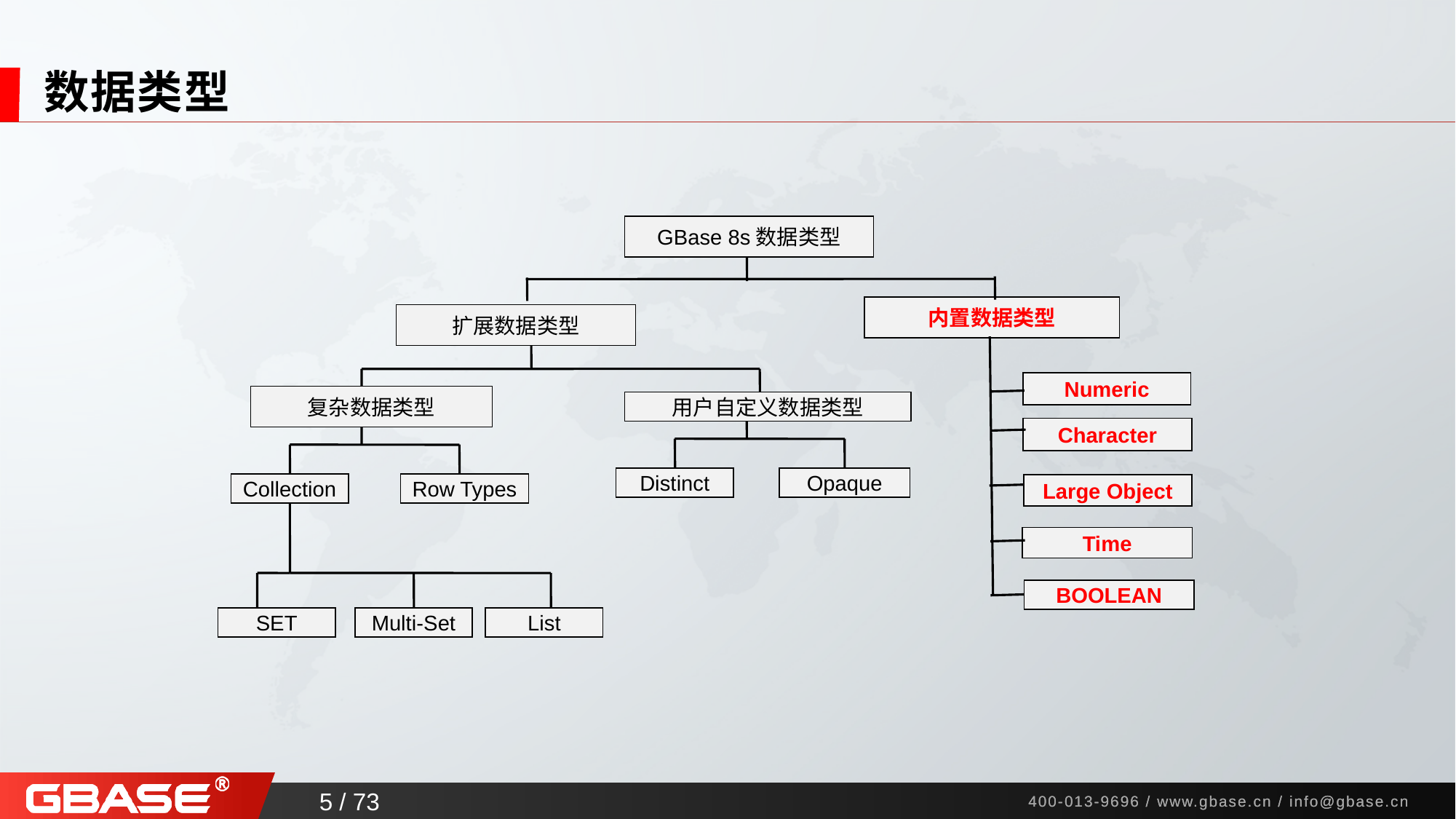

# 数据类型
GBase 8s数据类型

内置数据类型
扩展数据类型

Numeric
复杂数据类型

用户自定义数据类型
Character

Distinct
Opaque
Collection
Row Types
Large Object

Time

BOOLEAN

SET
Multi-Set
List